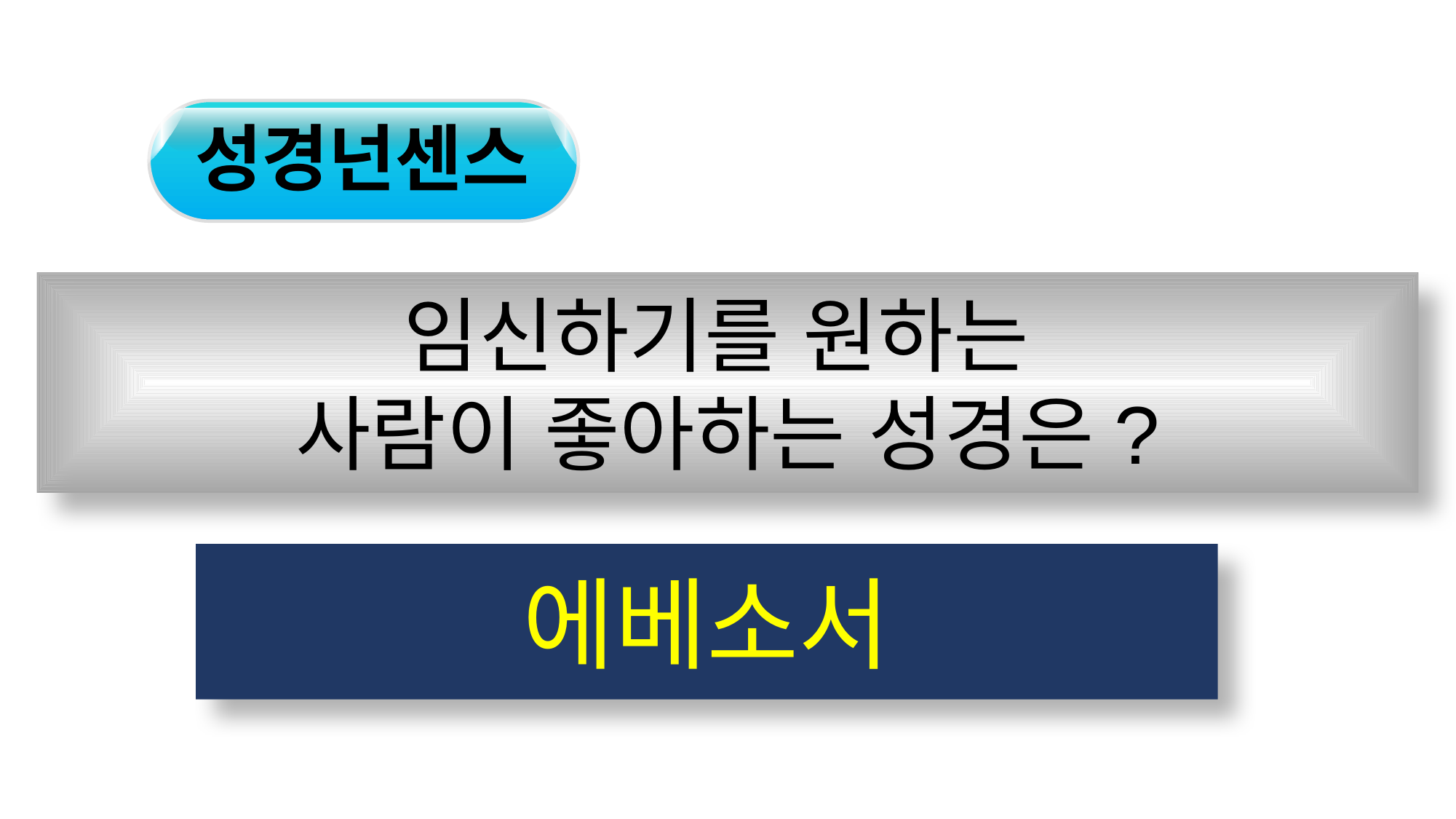

성경넌센스
임신하기를 원하는
사람이 좋아하는 성경은?
에베소서